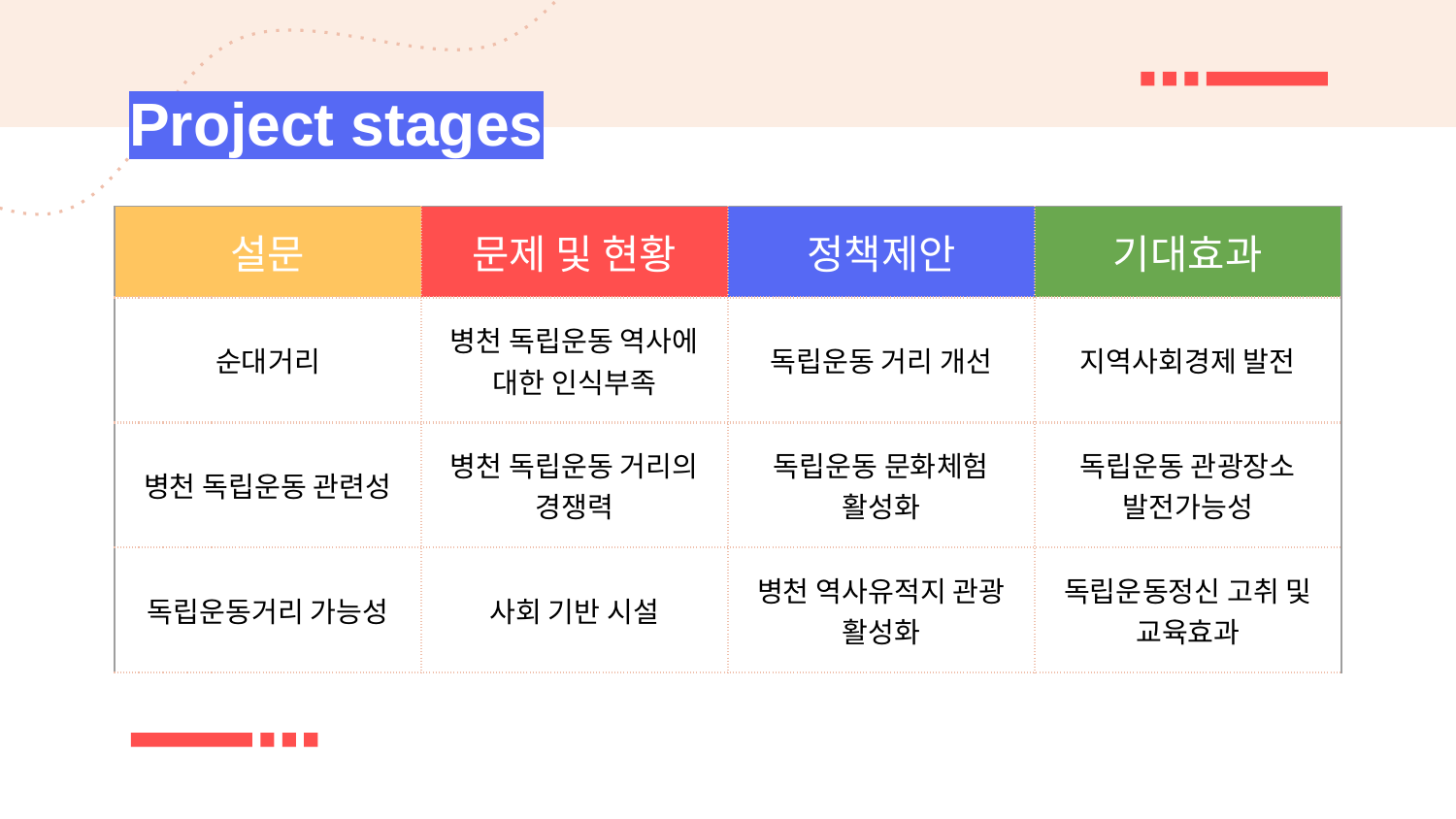

# Project stages
| 설문 | 문제 및 현황 | 정책제안 | 기대효과 |
| --- | --- | --- | --- |
| 순대거리 | 병천 독립운동 역사에 대한 인식부족 | 독립운동 거리 개선 | 지역사회경제 발전 |
| 병천 독립운동 관련성 | 병천 독립운동 거리의 경쟁력 | 독립운동 문화체험 활성화 | 독립운동 관광장소 발전가능성 |
| 독립운동거리 가능성 | 사회 기반 시설 | 병천 역사유적지 관광 활성화 | 독립운동정신 고취 및 교육효과 |